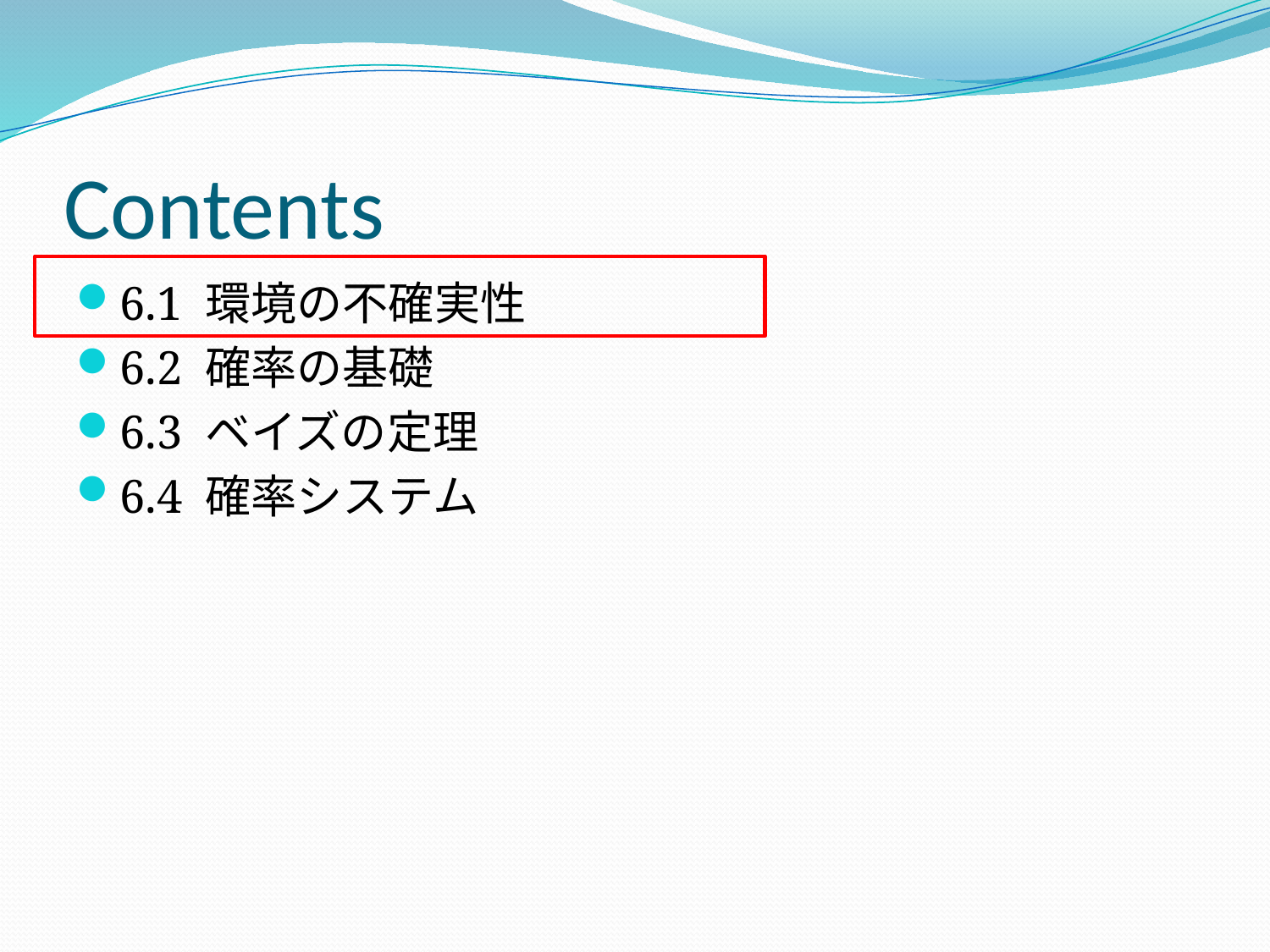

# Contents

6.1 環境の不確実性
6.2 確率の基礎
6.3 ベイズの定理
6.4 確率システム